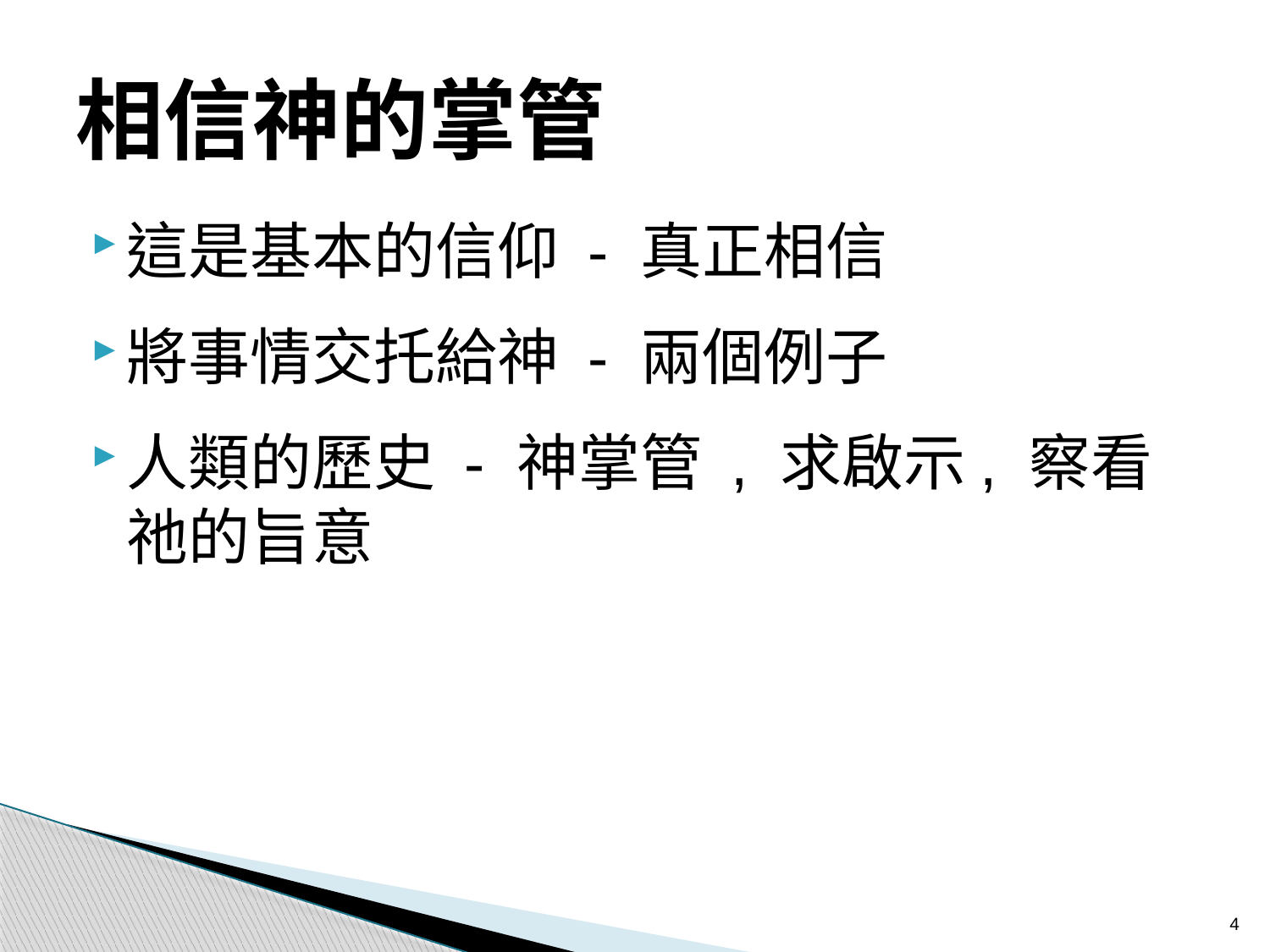

# 相信神的掌管
這是基本的信仰 - 真正相信
將事情交托給神 - 兩個例子
人類的歷史 - 神掌管 , 求啟示, 察看祂的旨意

4